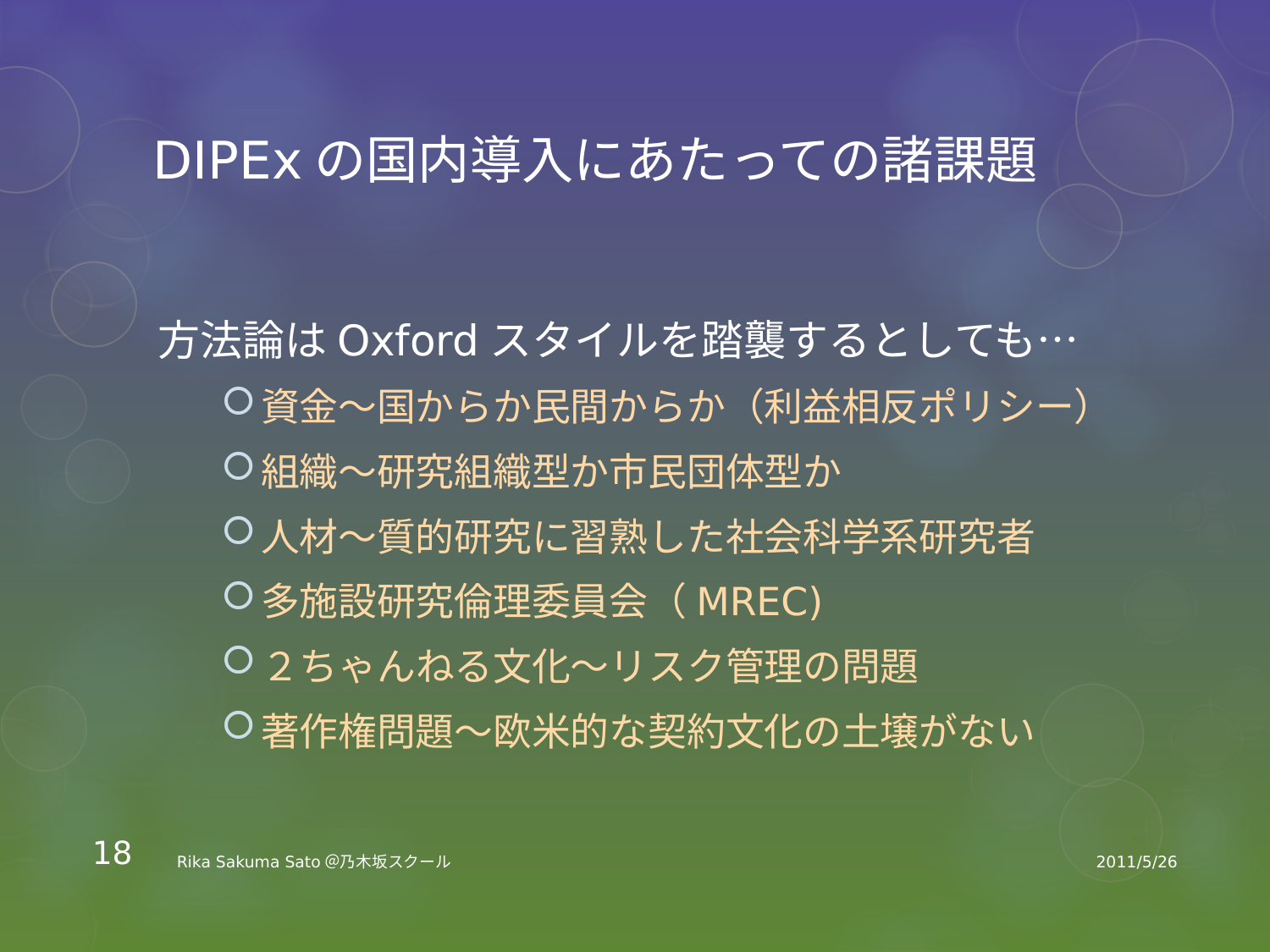

# DIPExの国内導入にあたっての諸課題
方法論はOxfordスタイルを踏襲するとしても…
資金～国からか民間からか（利益相反ポリシー）
組織～研究組織型か市民団体型か
人材～質的研究に習熟した社会科学系研究者
多施設研究倫理委員会（MREC)
２ちゃんねる文化～リスク管理の問題
著作権問題～欧米的な契約文化の土壌がない
18
Rika Sakuma Sato＠乃木坂スクール
2011/5/26